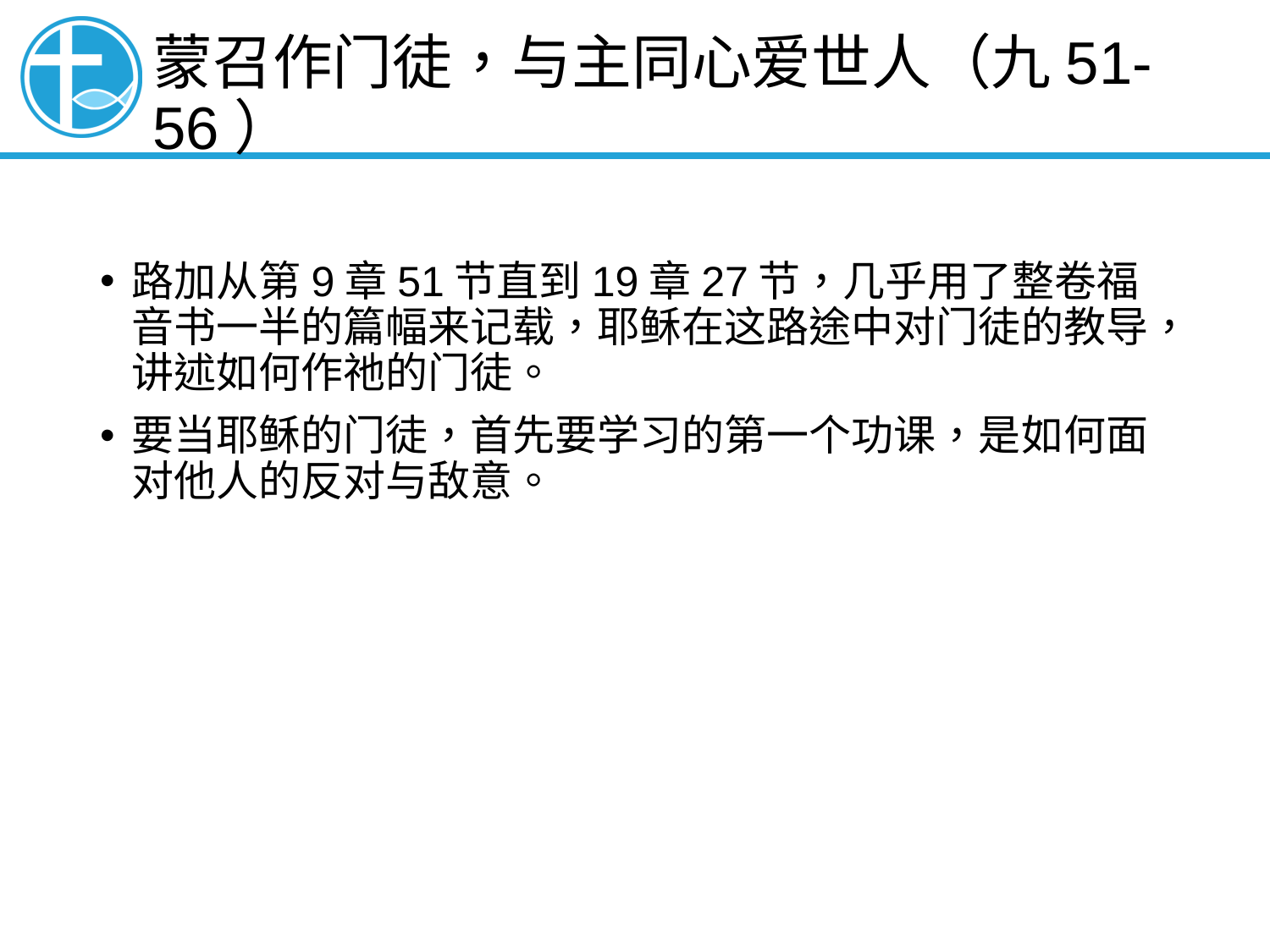

# 蒙召作门徒，与主同心爱世人（九51-56）
路加从第9章51节直到19章27节，几乎用了整卷福音书一半的篇幅来记载，耶稣在这路途中对门徒的教导，讲述如何作祂的门徒。
要当耶稣的门徒，首先要学习的第一个功课，是如何面对他人的反对与敌意。